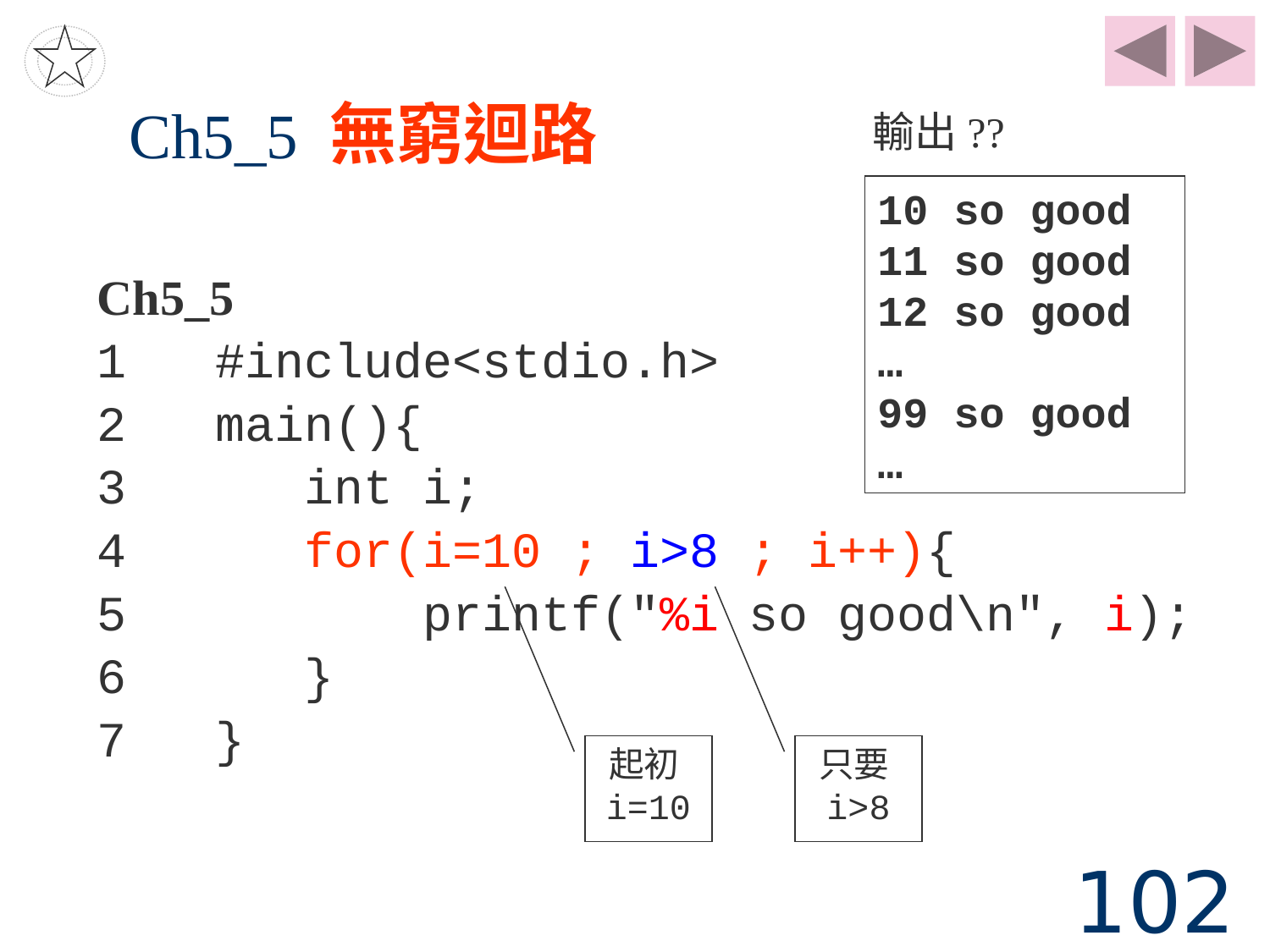

# Ch5_5 無窮迴路
輸出??
10 so good
11 so good
12 so good
…
99 so good
…
Ch5_5
1   #include<stdio.h>
2   main(){
3      int i;
4      for(i=10 ; i>8 ; i++){
5          printf("%i so good\n", i);
6      }
7   }
起初i=10
只要i>8
102